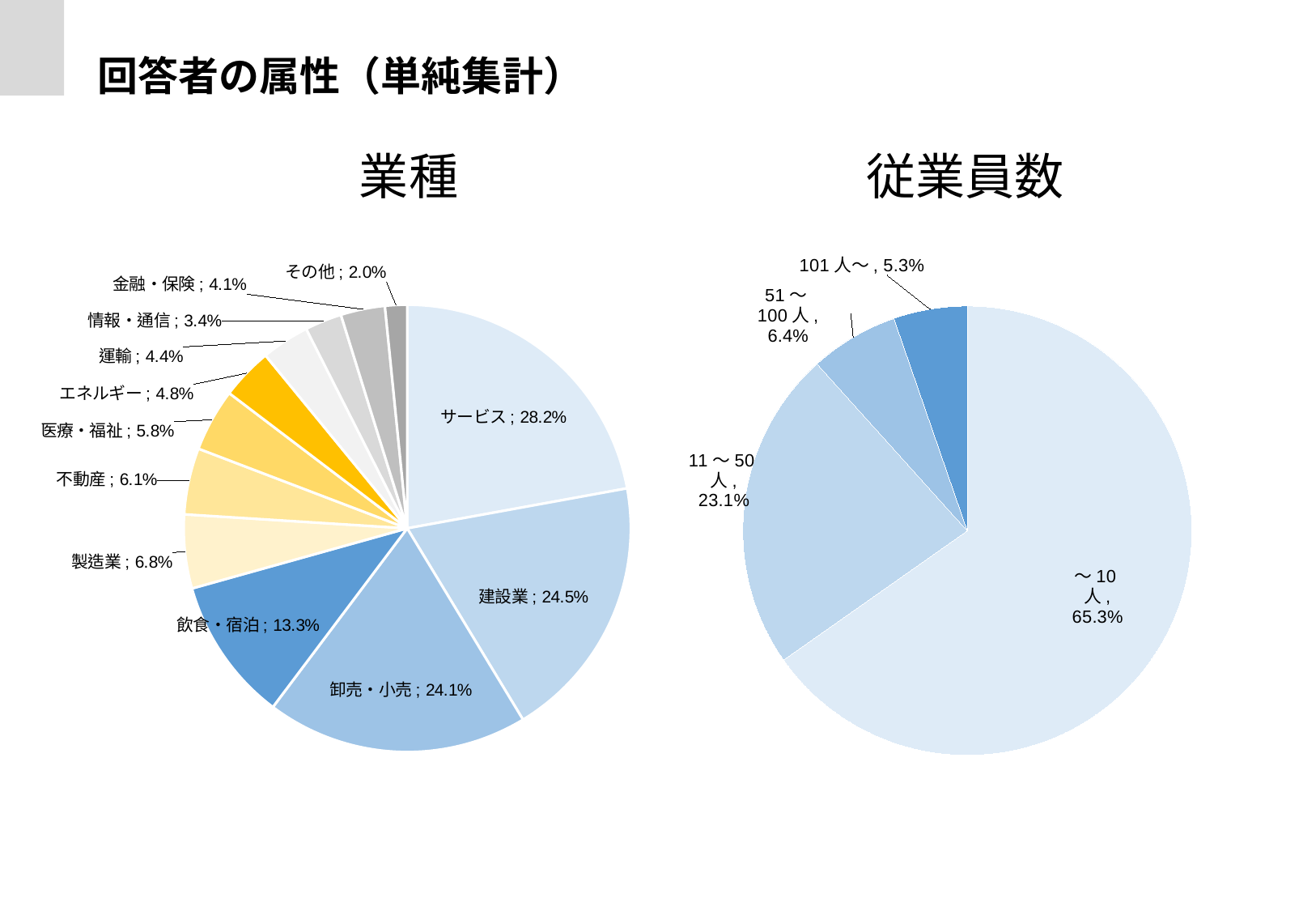

回答者の属性（単純集計）
業種
従業員数

### Chart

| Category |  |  |
|---|---|---|
| ～10人 | 0.6525198938992043 | 0.6525198938992043 |
| 11～50人 | 0.23076923076923078 | 0.23076923076923078 |
| 51～100人 | 0.0636604774535809 | 0.0636604774535809 |
| 101人～ | 0.05305039787798409 | 0.05305039787798409 |

### Chart

| Category |  |
|---|---|
| サービス | 0.282312925170068 |
| 建設業 | 0.24489795918367346 |
| 卸売・小売 | 0.24149659863945577 |
| 飲食・宿泊 | 0.1326530612244898 |
| 製造業 | 0.06802721088435375 |
| 不動産 | 0.061224489795918366 |
| 医療・福祉 | 0.05782312925170068 |
| エネルギー | 0.047619047619047616 |
| 運輸 | 0.04421768707482993 |
| 情報・通信 | 0.034013605442176874 |
| 金融・保険 | 0.04081632653061224 |
| その他 | 0.02040816326530612 |